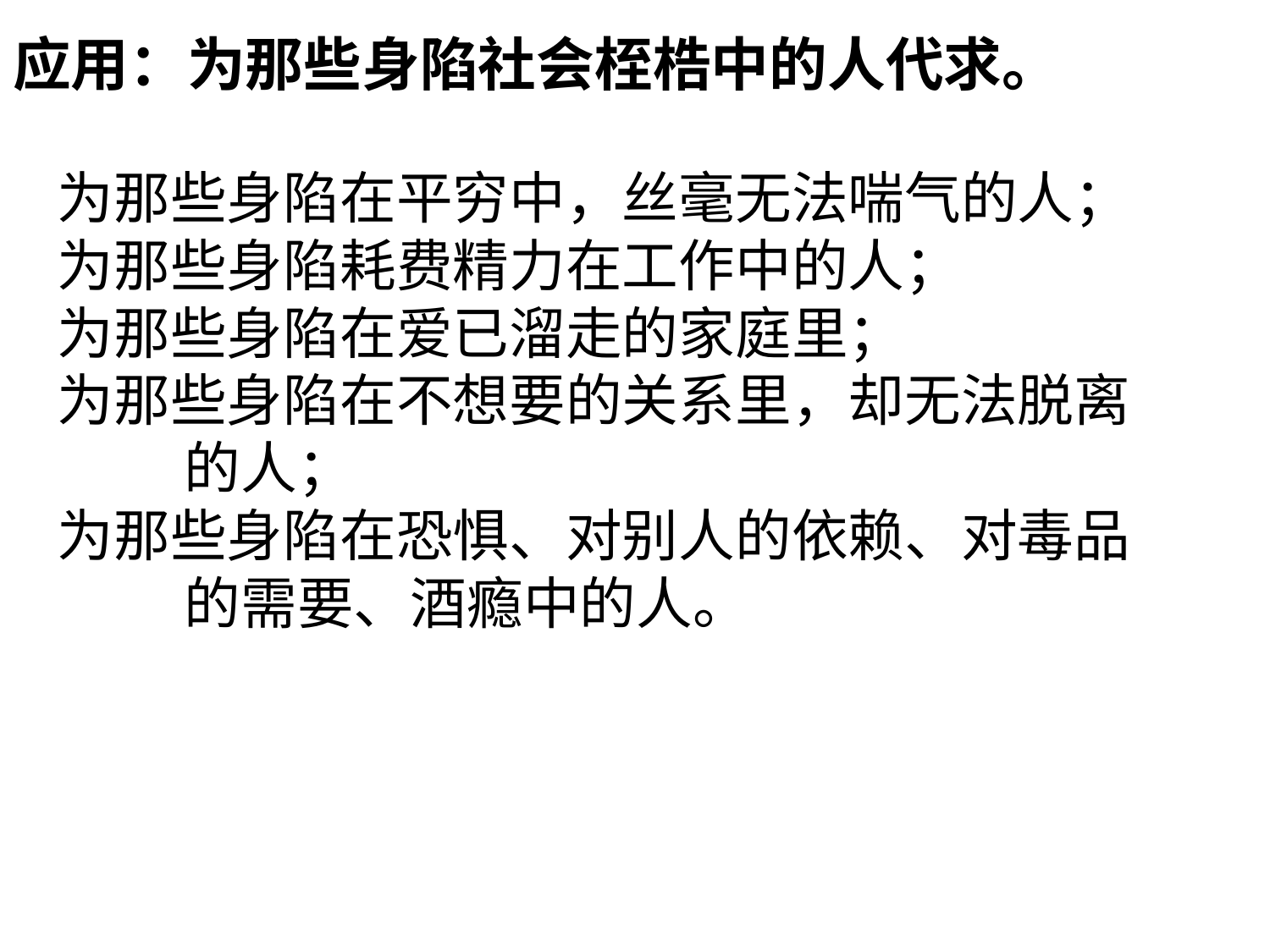

# 应用：为那些身陷社会桎梏中的人代求。

为那些身陷在平穷中，丝毫无法喘气的人；
为那些身陷耗费精力在工作中的人；
为那些身陷在爱已溜走的家庭里；
为那些身陷在不想要的关系里，却无法脱离	的人；
为那些身陷在恐惧、对别人的依赖、对毒品	的需要、酒瘾中的人。